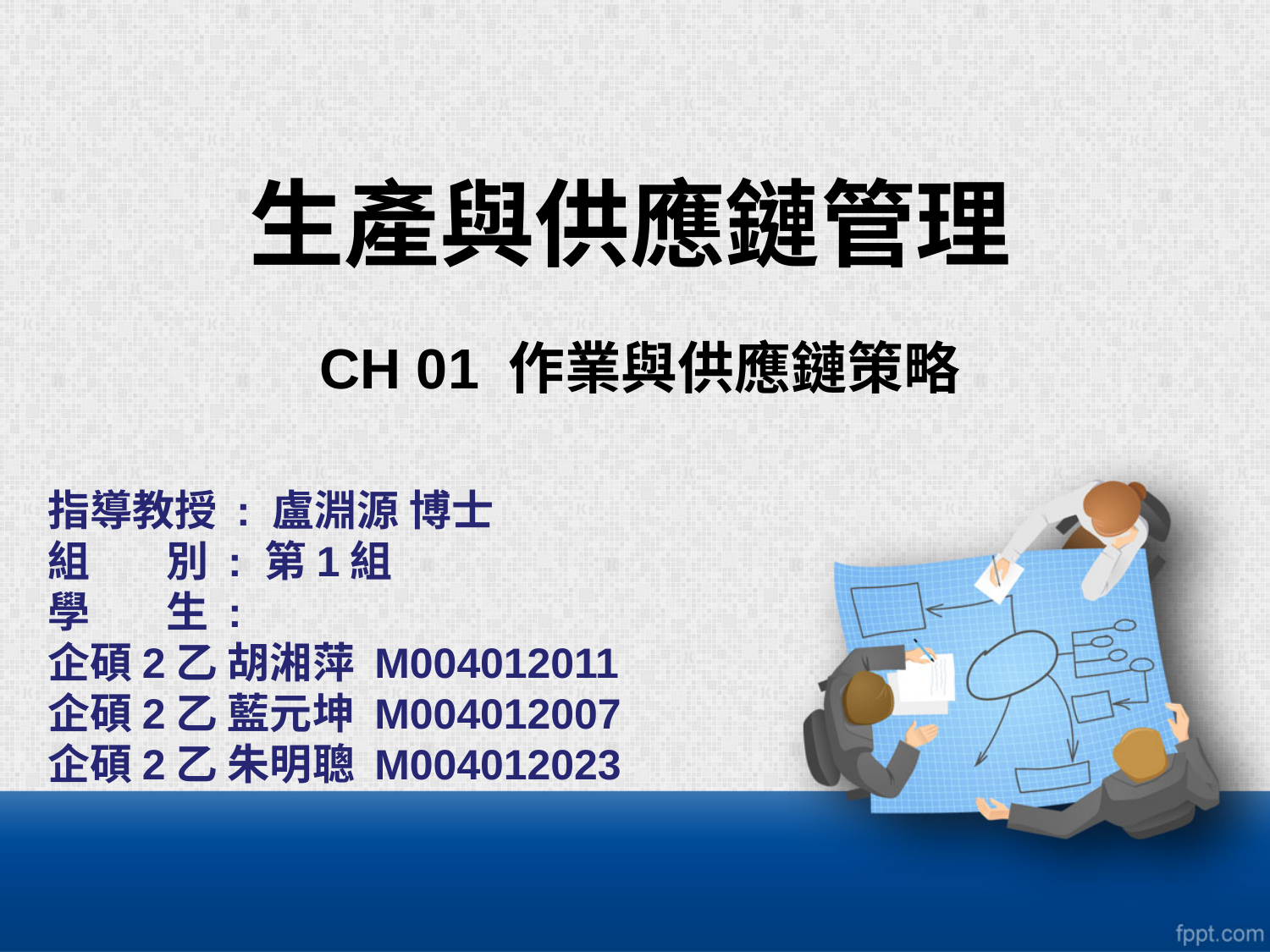

# 生產與供應鏈管理
CH 01 作業與供應鏈策略
指導教授 : 盧淵源 博士
組        別 : 第1組
學        生 :
企碩2乙 胡湘萍 M004012011
企碩2乙 藍元坤 M004012007
企碩2乙 朱明聰 M004012023